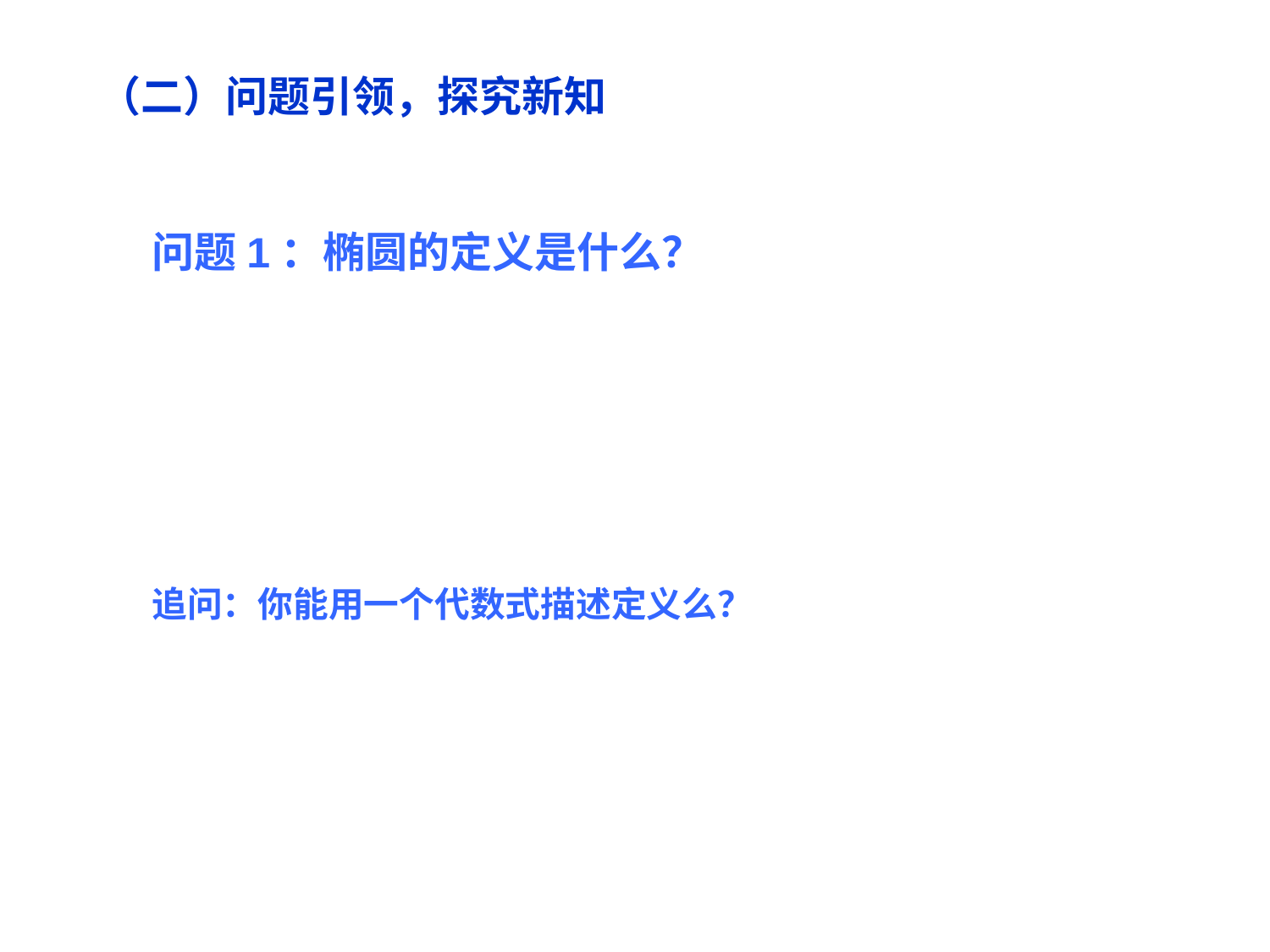

（二）问题引领，探究新知
问题1：椭圆的定义是什么？
追问：你能用一个代数式描述定义么？